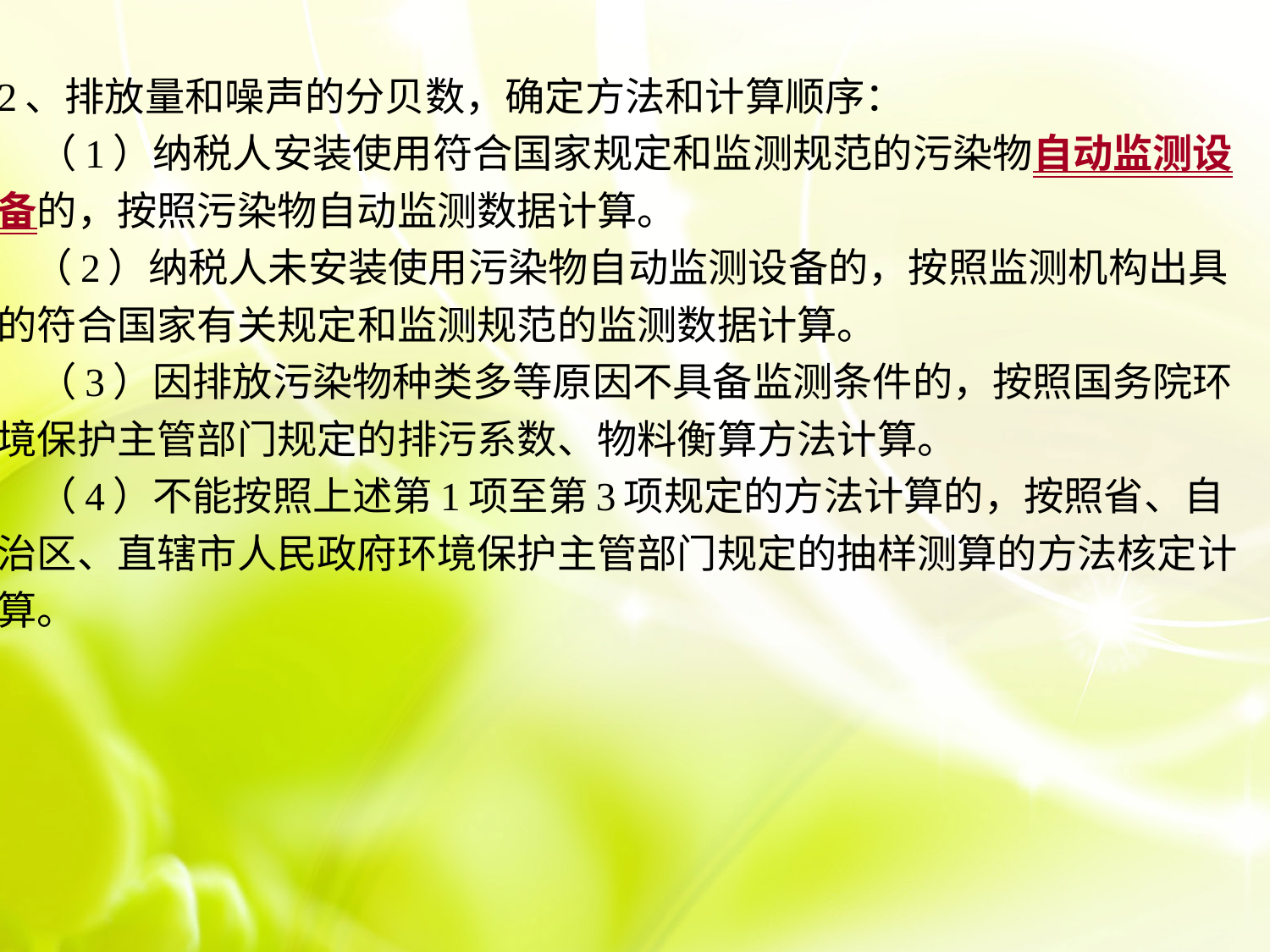

2、排放量和噪声的分贝数，确定方法和计算顺序：
　（1）纳税人安装使用符合国家规定和监测规范的污染物自动监测设备的，按照污染物自动监测数据计算。
    （2）纳税人未安装使用污染物自动监测设备的，按照监测机构出具的符合国家有关规定和监测规范的监测数据计算。
　（3）因排放污染物种类多等原因不具备监测条件的，按照国务院环境保护主管部门规定的排污系数、物料衡算方法计算。
　（4）不能按照上述第1项至第3项规定的方法计算的，按照省、自治区、直辖市人民政府环境保护主管部门规定的抽样测算的方法核定计算。